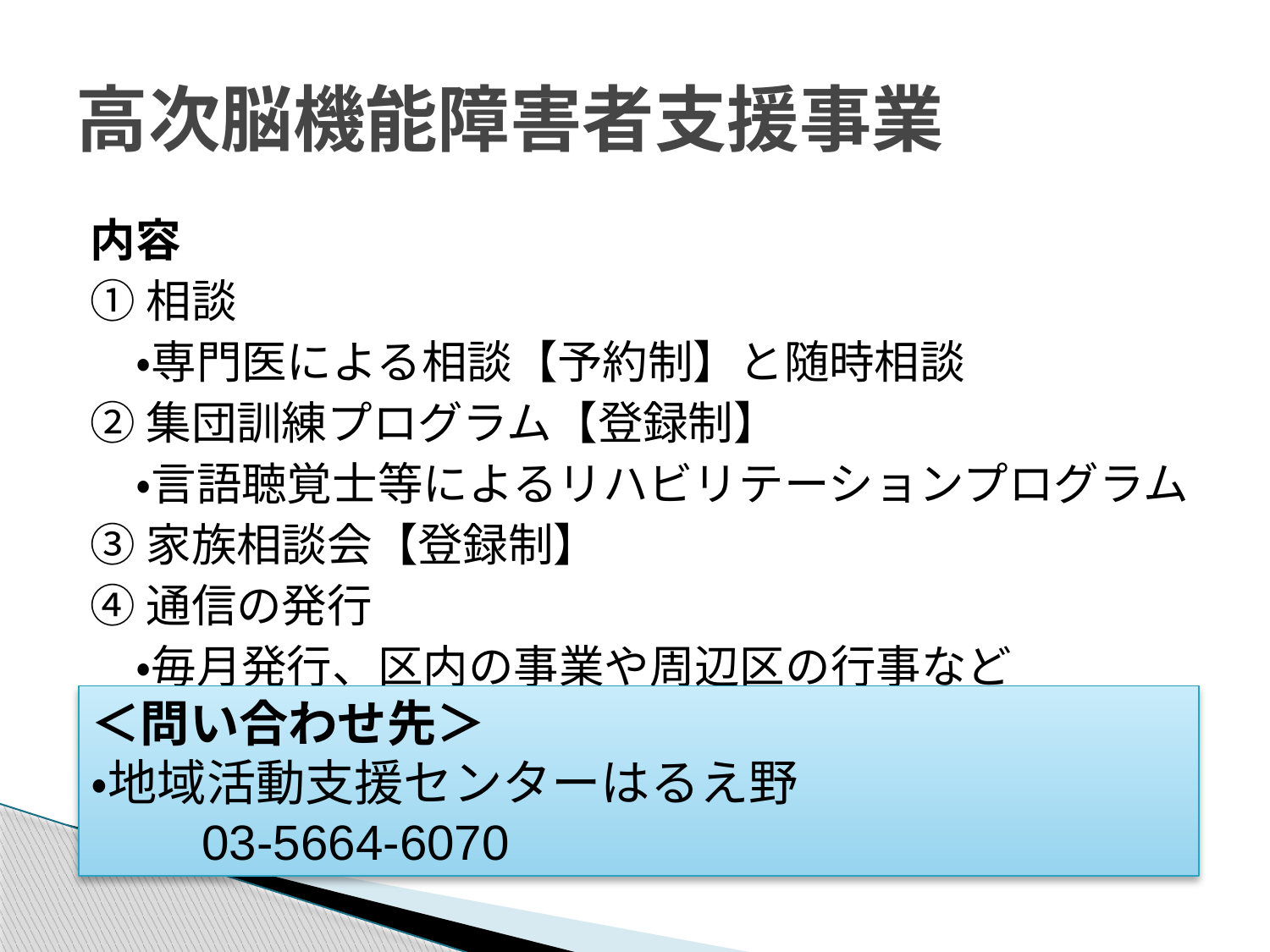

# 高次脳機能障害者支援事業
内容
①相談
　・専門医による相談【予約制】と随時相談
②集団訓練プログラム【登録制】
　・言語聴覚士等によるリハビリテーションプログラム
③家族相談会【登録制】
④通信の発行
　・毎月発行、区内の事業や周辺区の行事など
＜問い合わせ先＞
・地域活動支援センターはるえ野
　　03-5664-6070